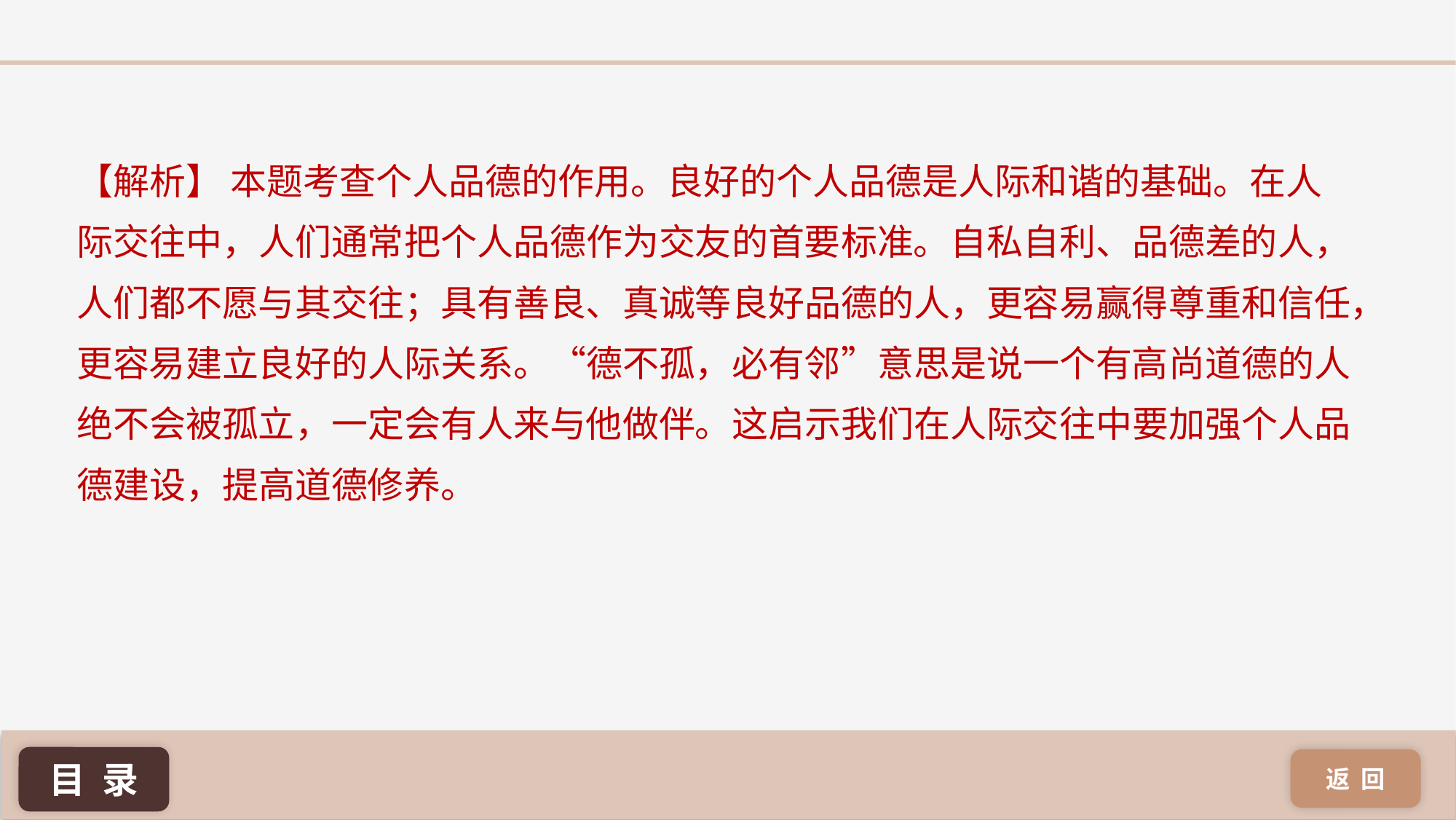

【解析】 本题考查个人品德的作用。良好的个人品德是人际和谐的基础。在人际交往中，人们通常把个人品德作为交友的首要标准。自私自利、品德差的人，人们都不愿与其交往；具有善良、真诚等良好品德的人，更容易赢得尊重和信任，更容易建立良好的人际关系。“德不孤，必有邻”意思是说一个有高尚道德的人绝不会被孤立，一定会有人来与他做伴。这启示我们在人际交往中要加强个人品德建设，提高道德修养。
返  回